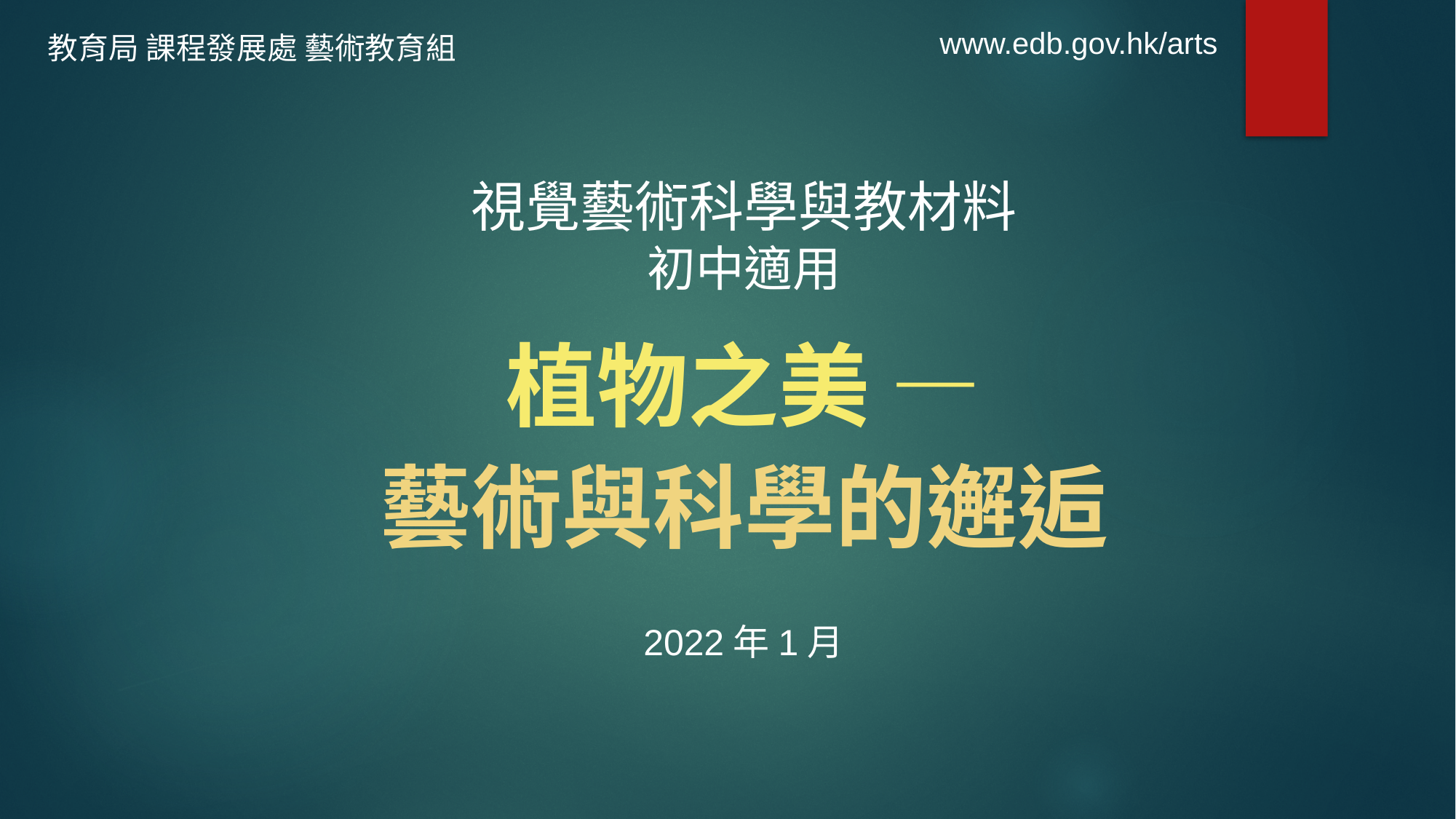

www.edb.gov.hk/arts
教育局 課程發展處 藝術教育組
視覺藝術科學與教材料
初中適用
植物之美 —
藝術與科學的邂逅
2022年1月